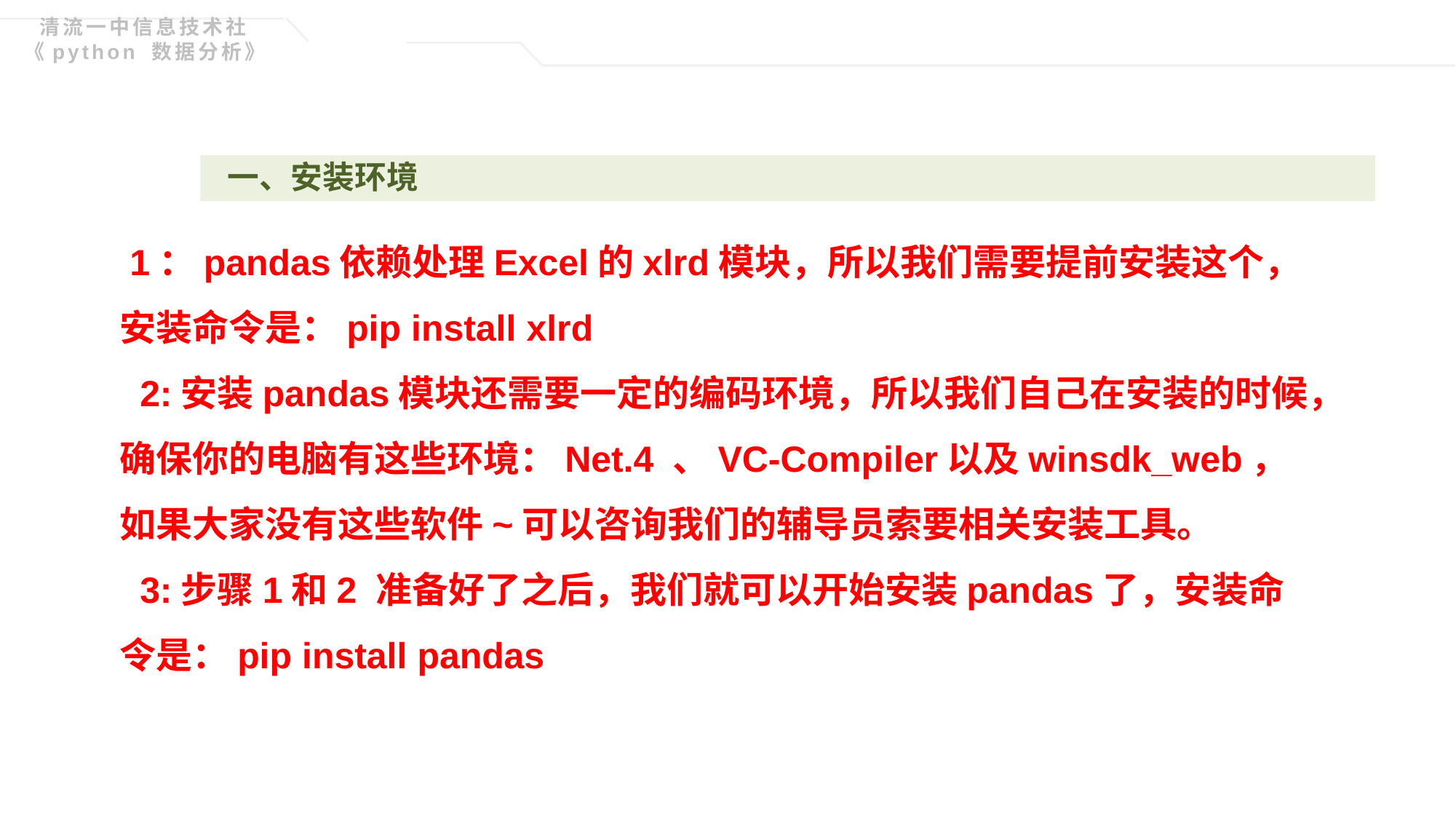

清流一中信息技术社《python 数据分析》
一、安装环境
4.1.3

 1：pandas依赖处理Excel的xlrd模块，所以我们需要提前安装这个，安装命令是：pip install xlrd
  2:安装pandas模块还需要一定的编码环境，所以我们自己在安装的时候，确保你的电脑有这些环境：Net.4 、VC-Compiler以及winsdk_web，如果大家没有这些软件~可以咨询我们的辅导员索要相关安装工具。
  3:步骤1和2 准备好了之后，我们就可以开始安装pandas了，安装命令是：pip install pandas